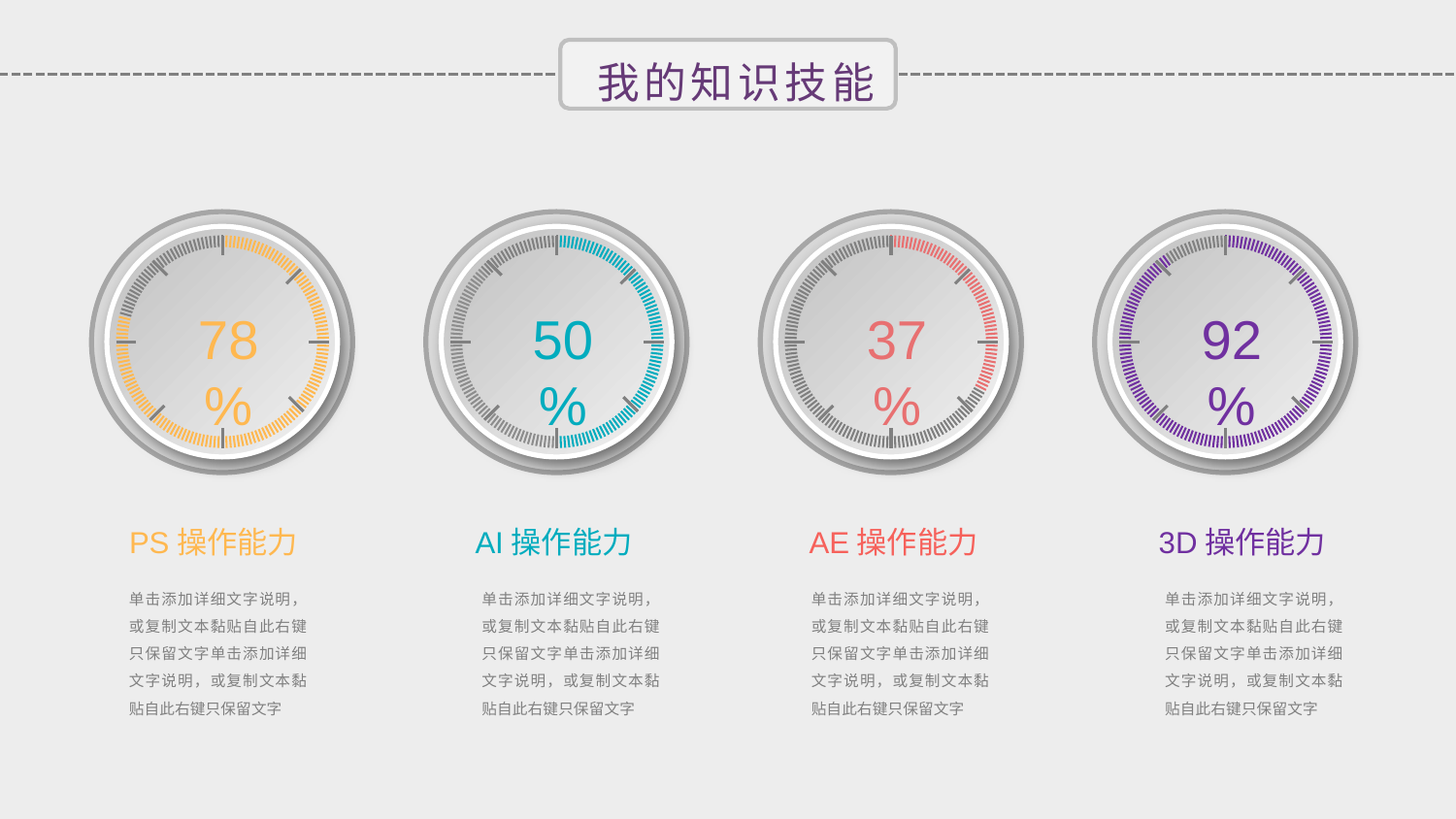

我的知识技能

78%
50%
37%
92%
PS操作能力
单击添加详细文字说明，或复制文本黏贴自此右键只保留文字单击添加详细文字说明，或复制文本黏贴自此右键只保留文字

AI操作能力
单击添加详细文字说明，或复制文本黏贴自此右键只保留文字单击添加详细文字说明，或复制文本黏贴自此右键只保留文字

AE操作能力
单击添加详细文字说明，或复制文本黏贴自此右键只保留文字单击添加详细文字说明，或复制文本黏贴自此右键只保留文字

3D操作能力
单击添加详细文字说明，或复制文本黏贴自此右键只保留文字单击添加详细文字说明，或复制文本黏贴自此右键只保留文字